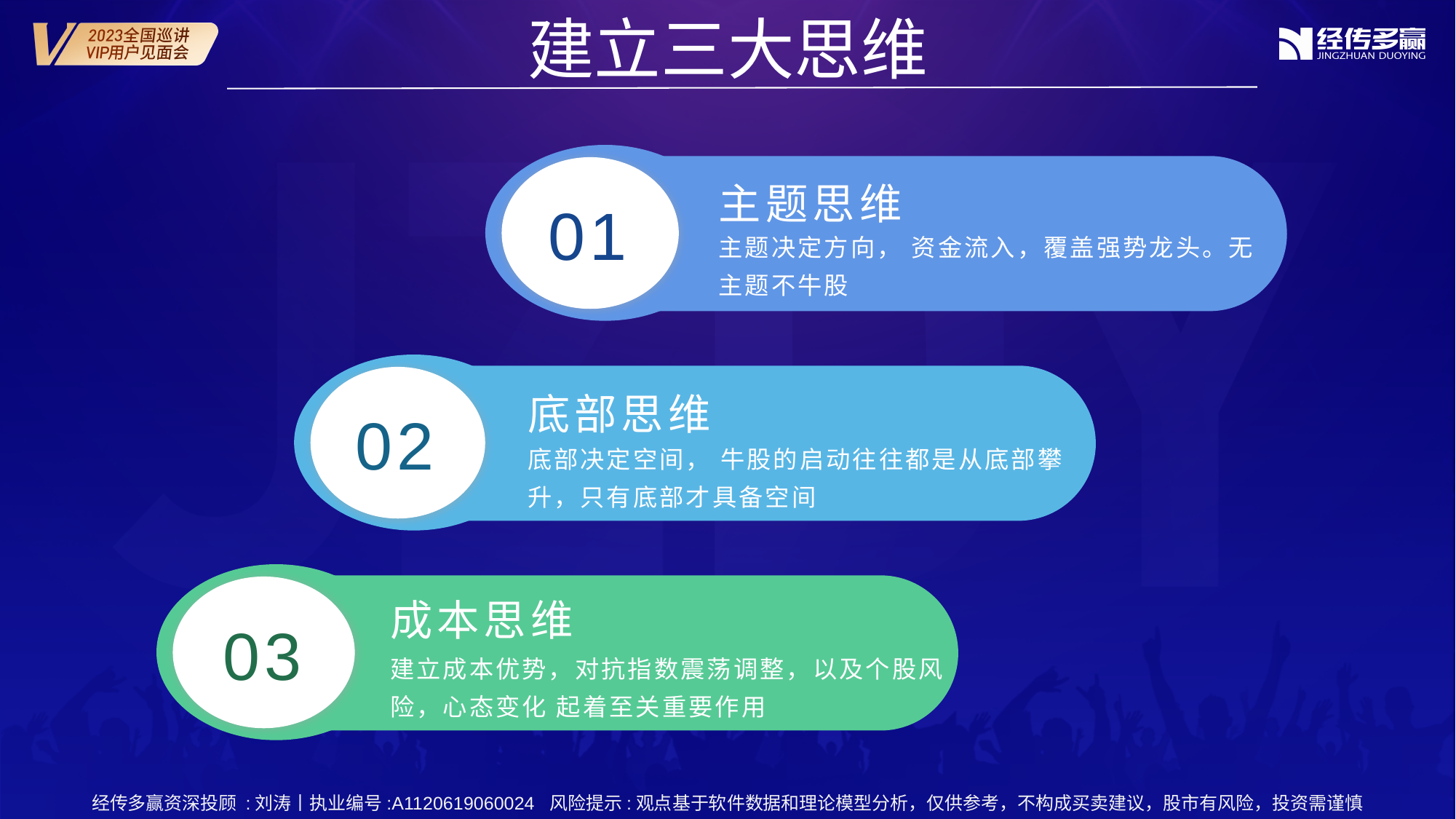

建立三大思维

主题思维
01
主题决定方向， 资金流入，覆盖强势龙头。无主题不牛股

底部思维
02
底部决定空间， 牛股的启动往往都是从底部攀升，只有底部才具备空间

成本思维
03
建立成本优势，对抗指数震荡调整，以及个股风险，心态变化 起着至关重要作用